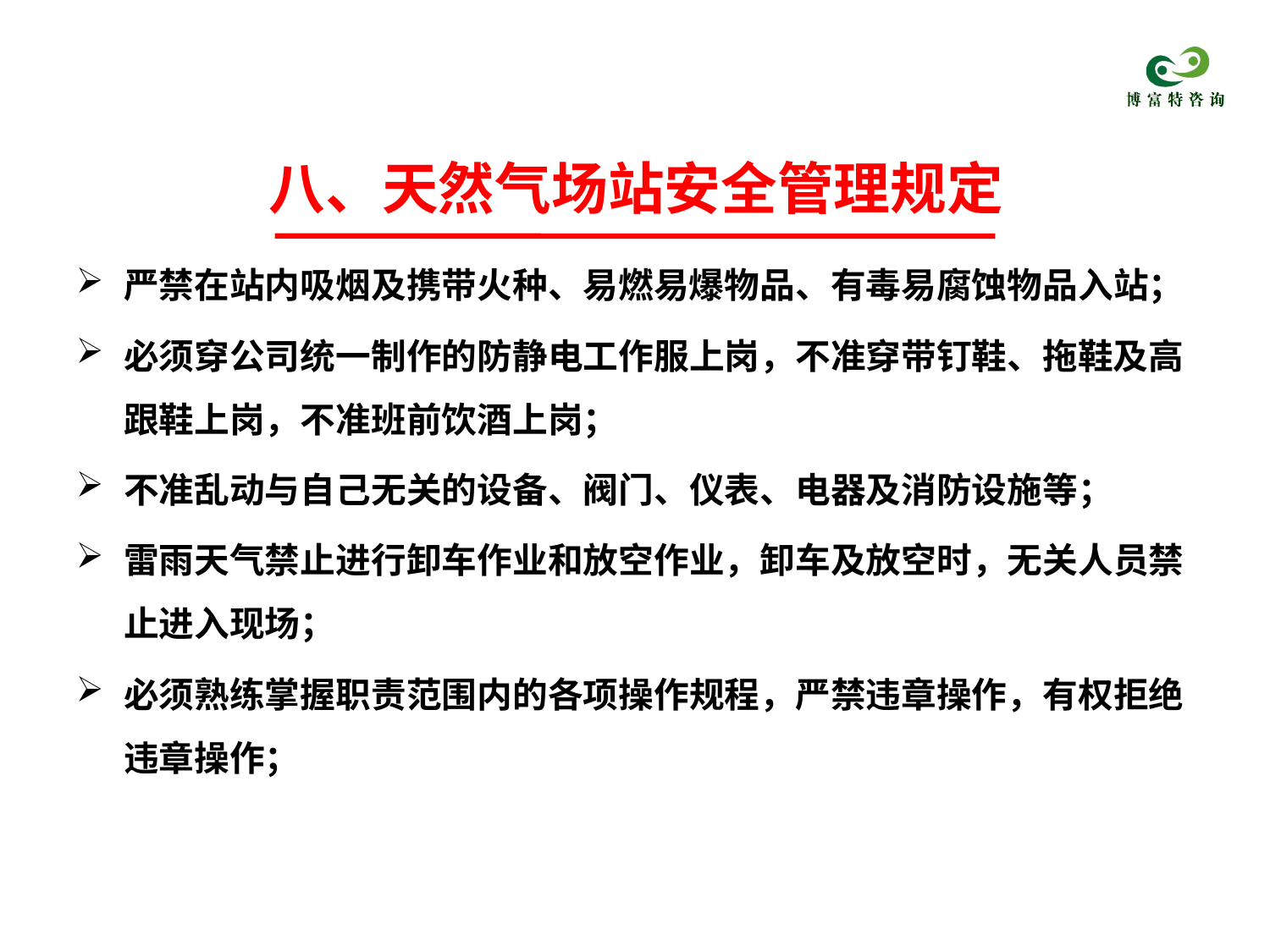

# 八、天然气场站安全管理规定
严禁在站内吸烟及携带火种、易燃易爆物品、有毒易腐蚀物品入站；
必须穿公司统一制作的防静电工作服上岗，不准穿带钉鞋、拖鞋及高跟鞋上岗，不准班前饮酒上岗；
不准乱动与自己无关的设备、阀门、仪表、电器及消防设施等；
雷雨天气禁止进行卸车作业和放空作业，卸车及放空时，无关人员禁止进入现场；
必须熟练掌握职责范围内的各项操作规程，严禁违章操作，有权拒绝违章操作；